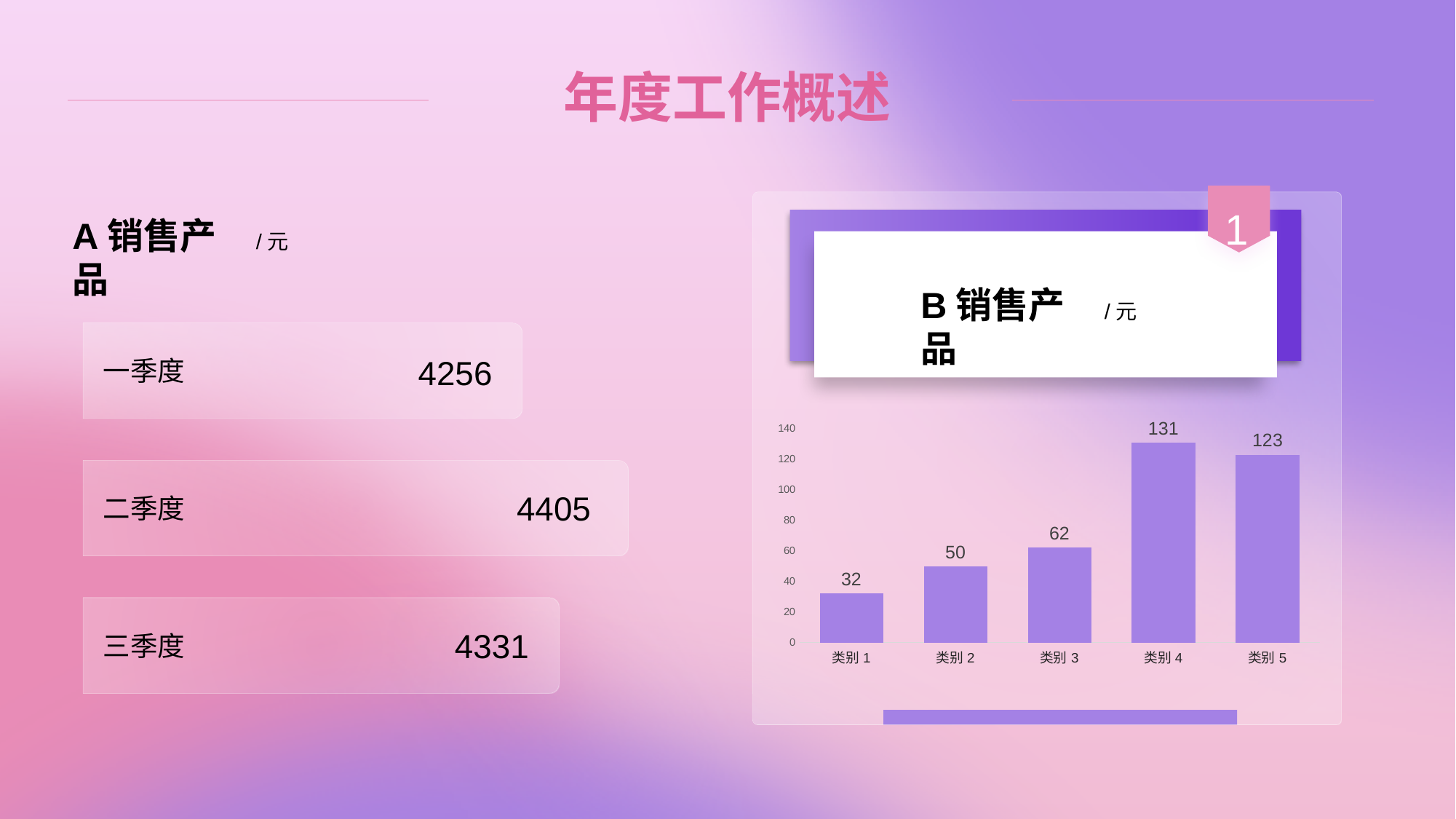

# 年度工作概述

1

A销售产品
/元

B销售产品
/元
4256
一季度

### Chart

| Category | 系列 1 |
|---|---|
| 类别1 | 32.0 |
| 类别2 | 50.0 |
| 类别3 | 62.0 |
| 类别4 | 131.0 |
| 类别5 | 123.0 |
4405
二季度
4331
三季度